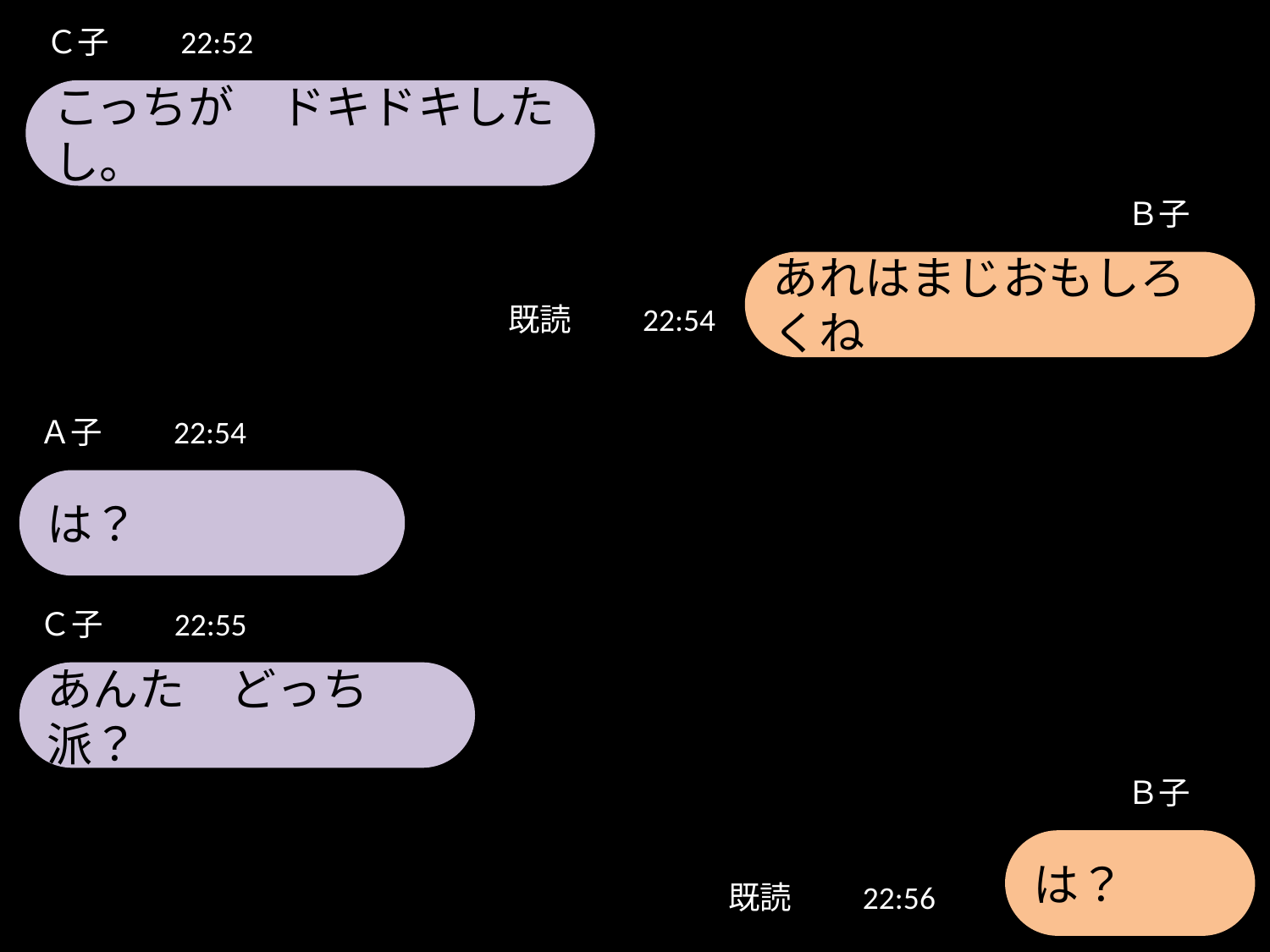

Ｃ子　　22:52
こっちが　ドキドキしたし。
Ｂ子
あれはまじおもしろくね
既読　　22:54
Ａ子　　22:54
は？
Ｃ子　　22:55
あんた　どっち派？
Ｂ子
は？
既読　　22:56